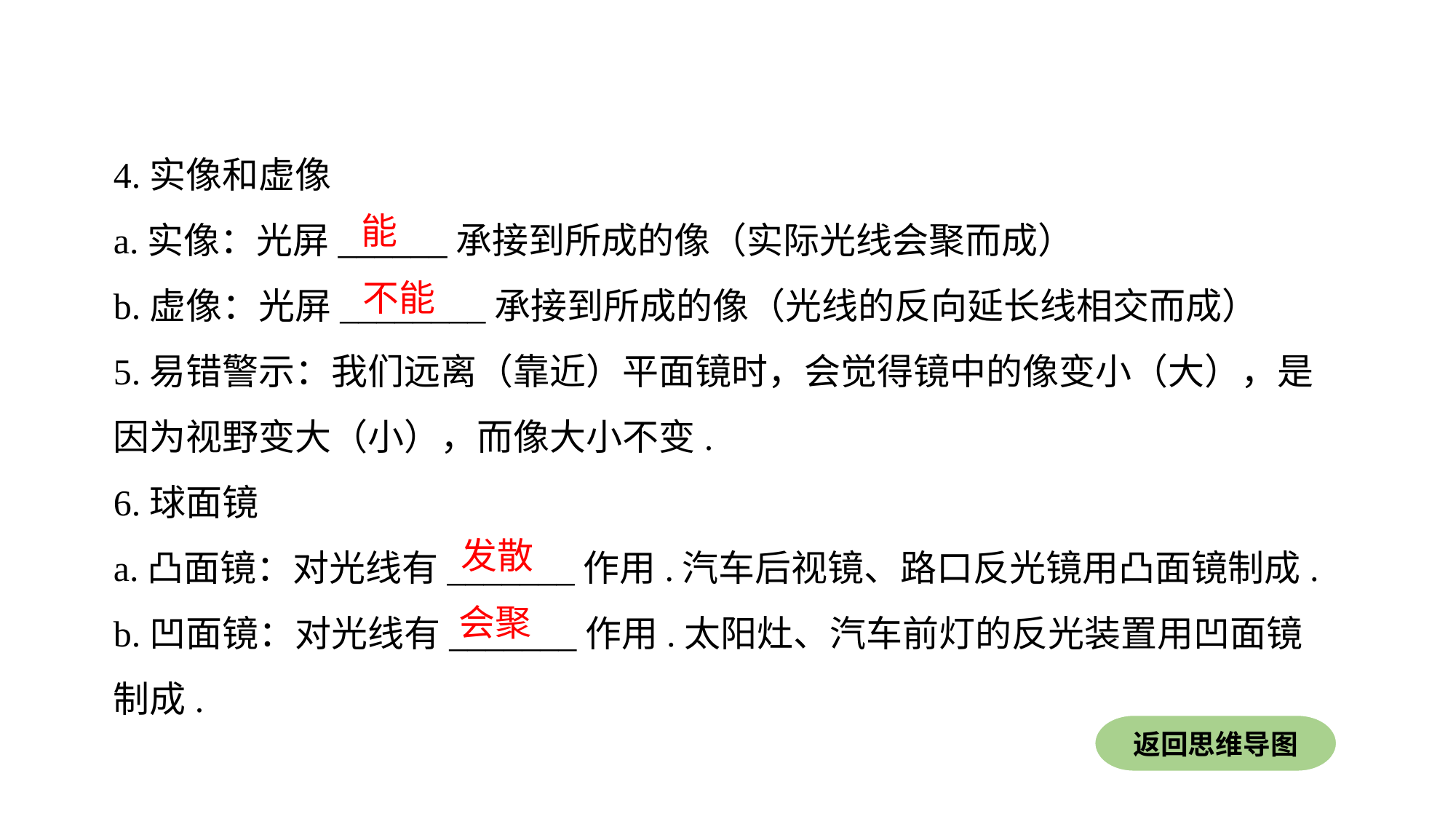

4.实像和虚像
a.实像：光屏______承接到所成的像（实际光线会聚而成）
b.虚像：光屏________承接到所成的像（光线的反向延长线相交而成）
5.易错警示：我们远离（靠近）平面镜时，会觉得镜中的像变小（大），是因为视野变大（小），而像大小不变.
6.球面镜
a.凸面镜：对光线有_______作用.汽车后视镜、路口反光镜用凸面镜制成.
b.凹面镜：对光线有_______作用.太阳灶、汽车前灯的反光装置用凹面镜制成.
能
不能
发散
会聚
返回思维导图